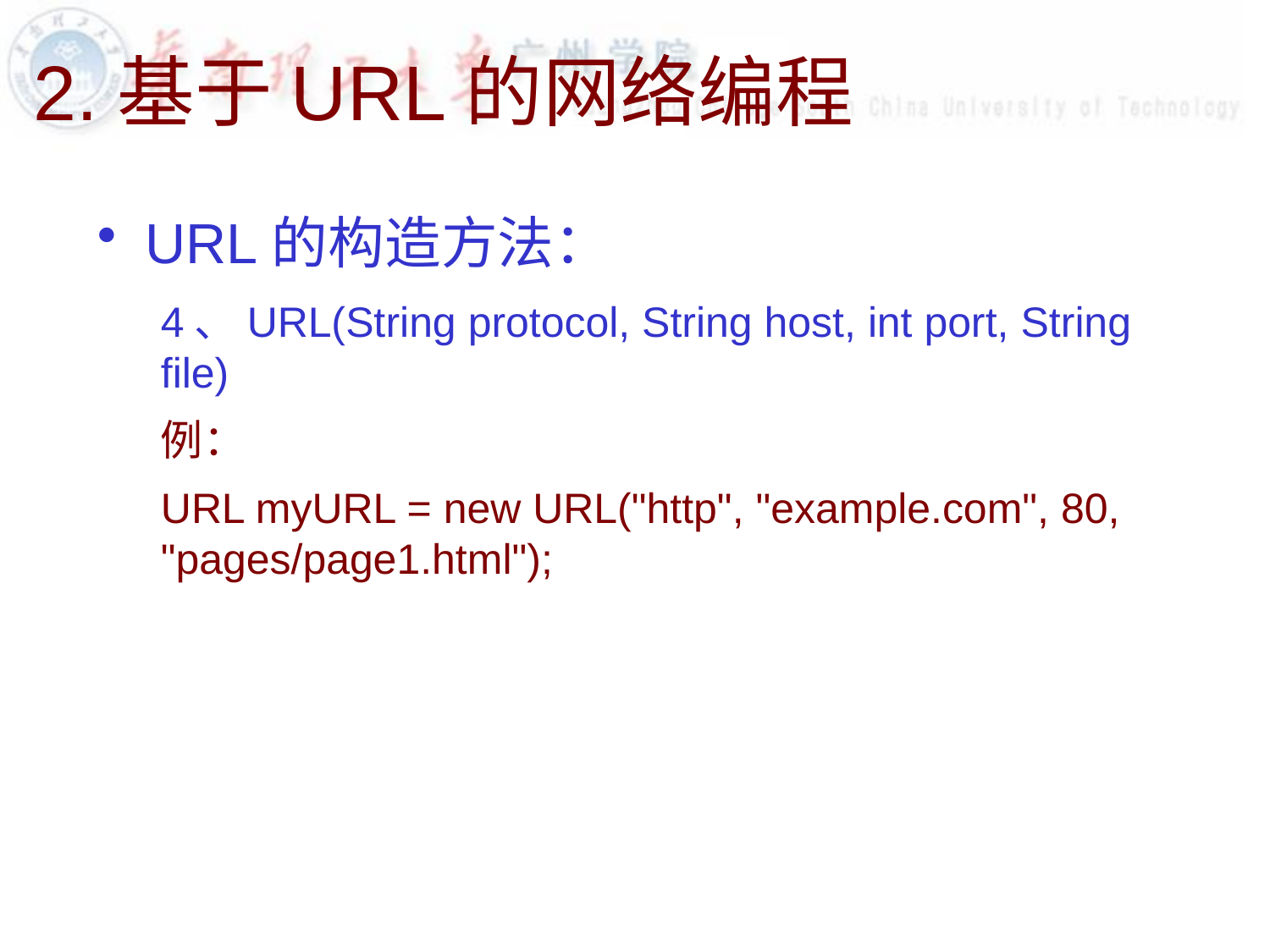

# 2.基于URL的网络编程
URL的构造方法：
4、URL(String protocol, String host, int port, String file)
例：
URL myURL = new URL("http", "example.com", 80, "pages/page1.html");